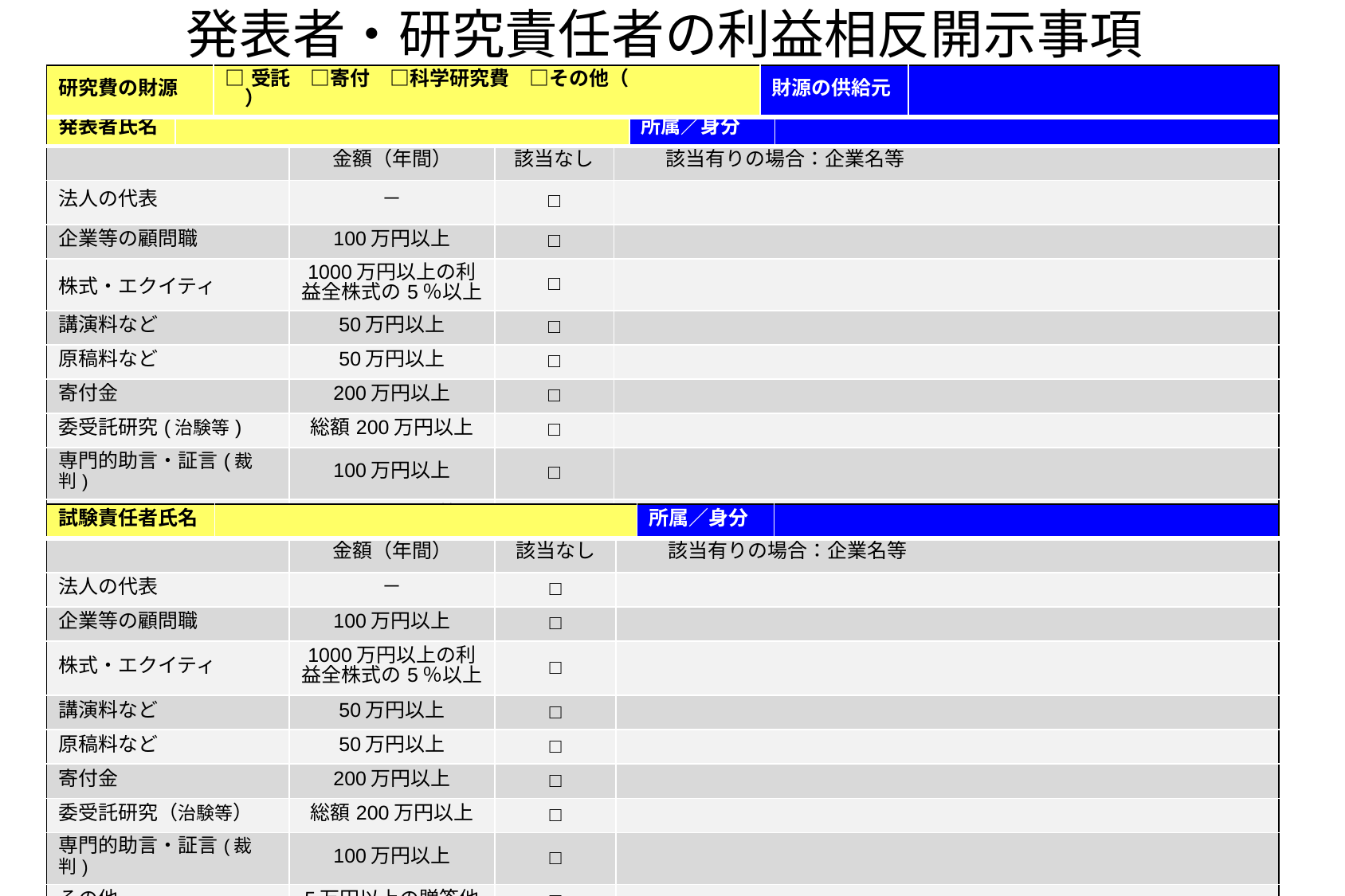

# 発表者・研究責任者の利益相反開示事項
| 研究費の財源 | □受託　□寄付　□科学研究費　□その他（　　　　　） |  |  | 財源の供給元 |  |
| --- | --- | --- | --- | --- | --- |
| 発表者氏名 |  |  |  |  | 所属／身分 |  |
| --- | --- | --- | --- | --- | --- | --- |
|  |  | 金額（年間） | 該当なし | 該当有りの場合：企業名等 |  |  |
| 法人の代表 |  | － | □ |  |  |  |
| 企業等の顧問職 |  | 100万円以上 | □ |  |  |  |
| 株式・エクイティ |  | 1000万円以上の利益全株式の5％以上 | □ |  |  |  |
| 講演料など |  | 50万円以上 | □ |  |  |  |
| 原稿料など |  | 50万円以上 | □ |  |  |  |
| 寄付金 |  | 200万円以上 | □ |  |  |  |
| 委受託研究(治験等) |  | 総額200万円以上 | □ |  |  |  |
| 専門的助言・証言(裁判) |  | 100万円以上 | □ |  |  |  |
| その他 |  | 5万円以上の贈答他 | □ |  |  |  |
| 試験責任者氏名 |  |  |  |  | 所属／身分 |  |
| --- | --- | --- | --- | --- | --- | --- |
|  |  | 金額（年間） | 該当なし | 該当有りの場合：企業名等 |  |  |
| 法人の代表 |  | － | □ |  |  |  |
| 企業等の顧問職 |  | 100万円以上 | □ |  |  |  |
| 株式・エクイティ |  | 1000万円以上の利益全株式の5％以上 | □ |  |  |  |
| 講演料など |  | 50万円以上 | □ |  |  |  |
| 原稿料など |  | 50万円以上 | □ |  |  |  |
| 寄付金 |  | 200万円以上 | □ |  |  |  |
| 委受託研究（治験等） |  | 総額200万円以上 | □ |  |  |  |
| 専門的助言・証言(裁判) |  | 100万円以上 | □ |  |  |  |
| その他 |  | 5万円以上の贈答他 | □ |  |  |  |